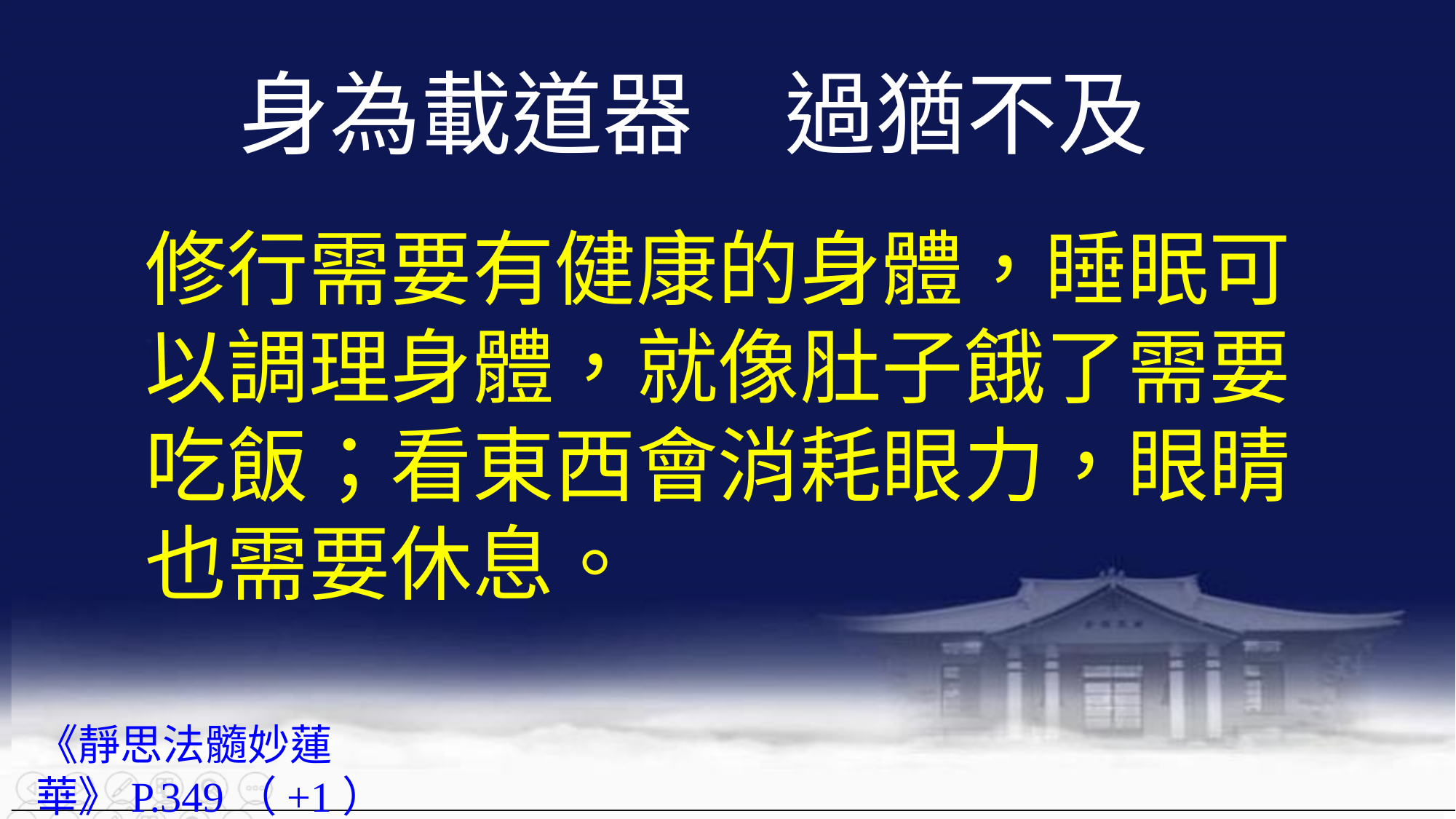

# 身為載道器　過猶不及
修行需要有健康的身體，睡眠可以調理身體，就像肚子餓了需要吃飯；看東西會消耗眼力，眼睛也需要休息。
《靜思法髓妙蓮華》P.349（+1）